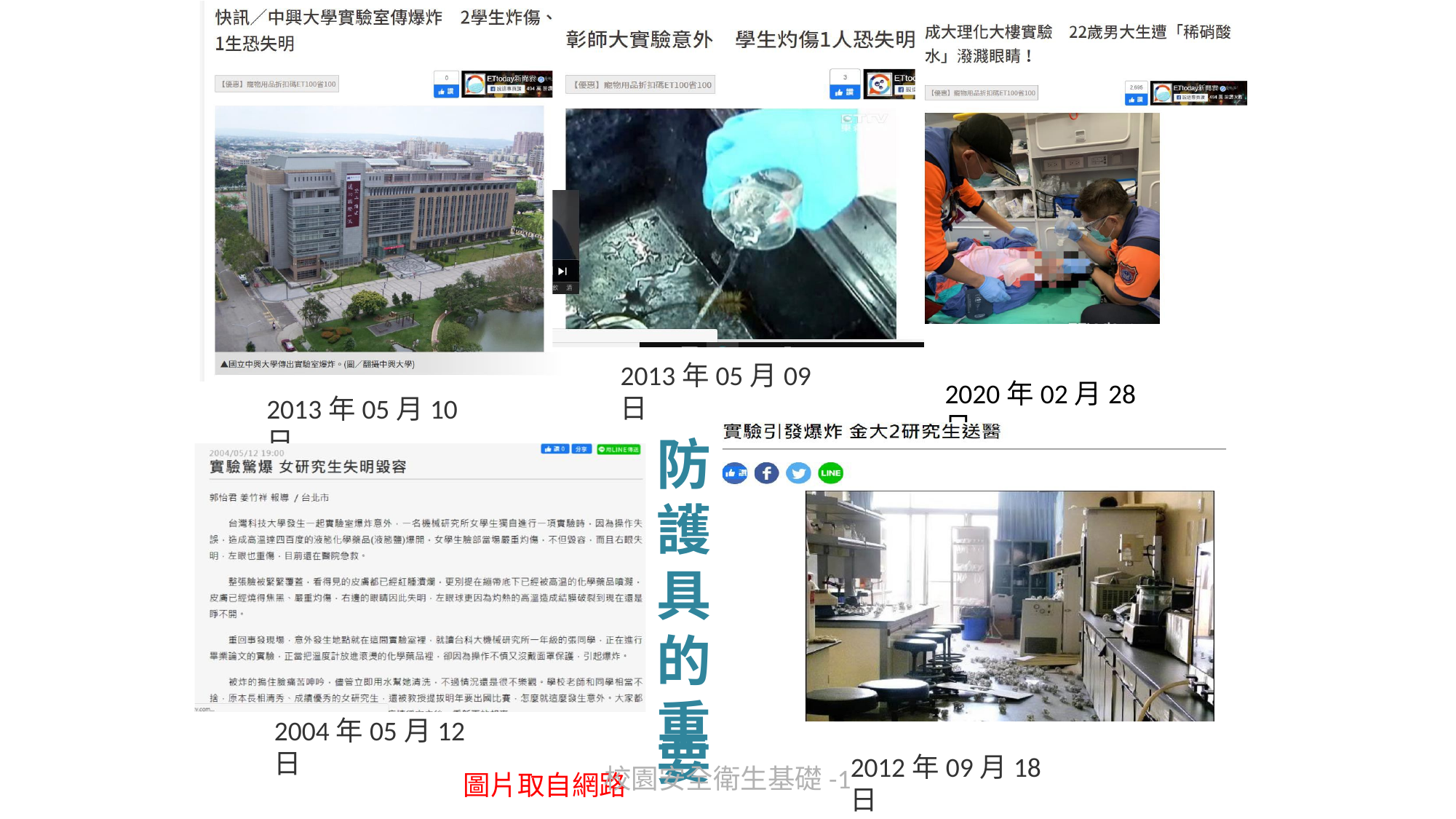

•	2013年05月0
9日
2013年05月09日
防 護 具 的 重
2020年02月28日
2013年05月10日

2004年05月12日
要
2012年09月18日
校園安全衛生基礎-1
298
圖片取自網路